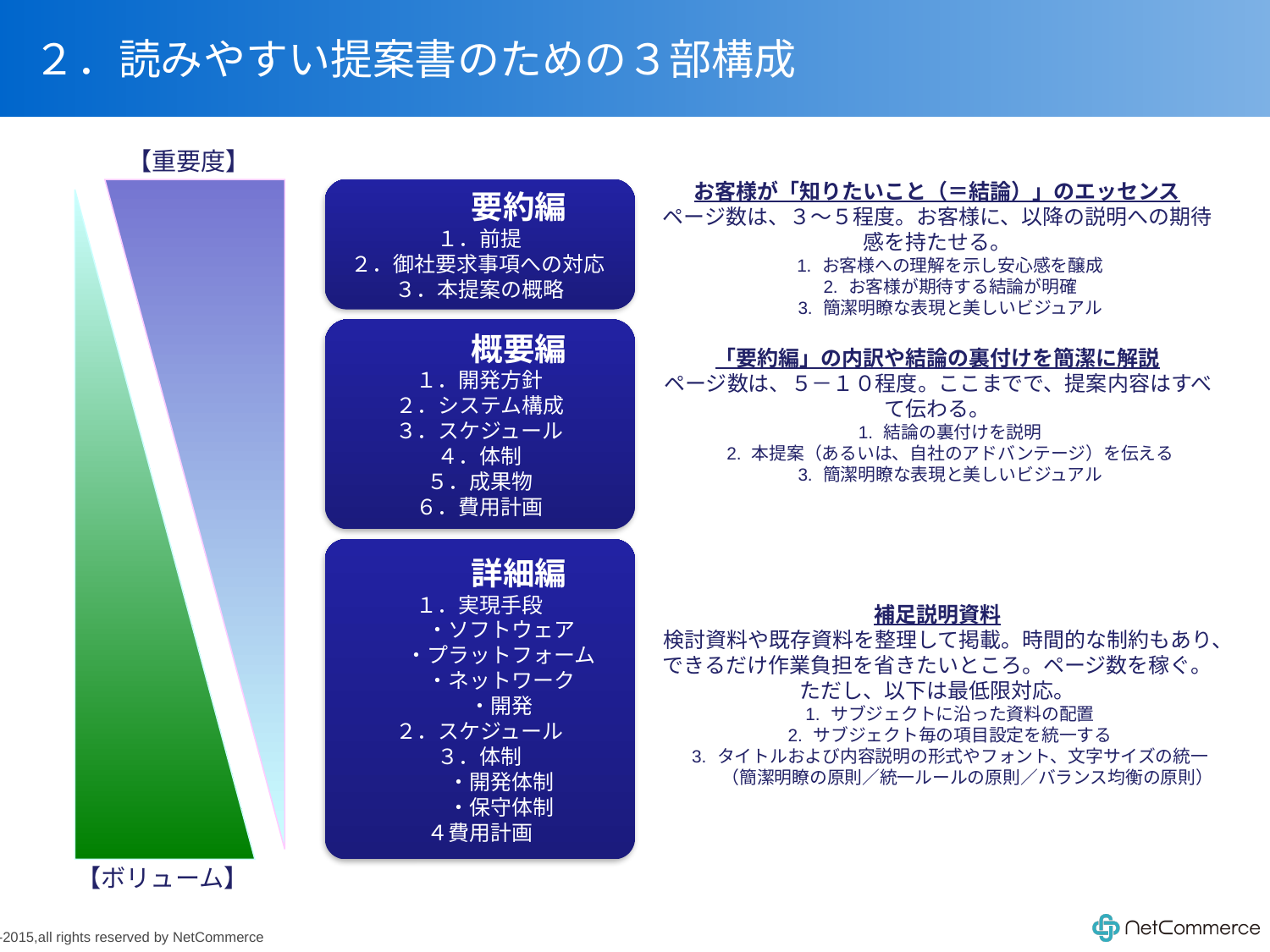

# ２．読みやすい提案書のための３部構成
【重要度】
お客様が「知りたいこと（＝結論）」のエッセンス
ページ数は、３～５程度。お客様に、以降の説明への期待感を持たせる。
お客様への理解を示し安心感を醸成
お客様が期待する結論が明確
簡潔明瞭な表現と美しいビジュアル
　　  要約編
１．前提
２．御社要求事項への対応
３．本提案の概略

　　  概要編
１．開発方針
２．システム構成
３．スケジュール
４．体制
５．成果物
６．費用計画
「要約編」の内訳や結論の裏付けを簡潔に解説
ページ数は、５－１０程度。ここまでで、提案内容はすべて伝わる。
結論の裏付けを説明
本提案（あるいは、自社のアドバンテージ）を伝える
簡潔明瞭な表現と美しいビジュアル
　　  詳細編
１．実現手段
　　・ソフトウェア
　　・プラットフォーム
　　・ネットワーク
　　・開発
２．スケジュール
３．体制
　　・開発体制
　　・保守体制
４費用計画
補足説明資料
検討資料や既存資料を整理して掲載。時間的な制約もあり、できるだけ作業負担を省きたいところ。ページ数を稼ぐ。ただし、以下は最低限対応。
サブジェクトに沿った資料の配置
サブジェクト毎の項目設定を統一する
タイトルおよび内容説明の形式やフォント、文字サイズの統一
　　（簡潔明瞭の原則／統一ルールの原則／バランス均衡の原則）
【ボリューム】